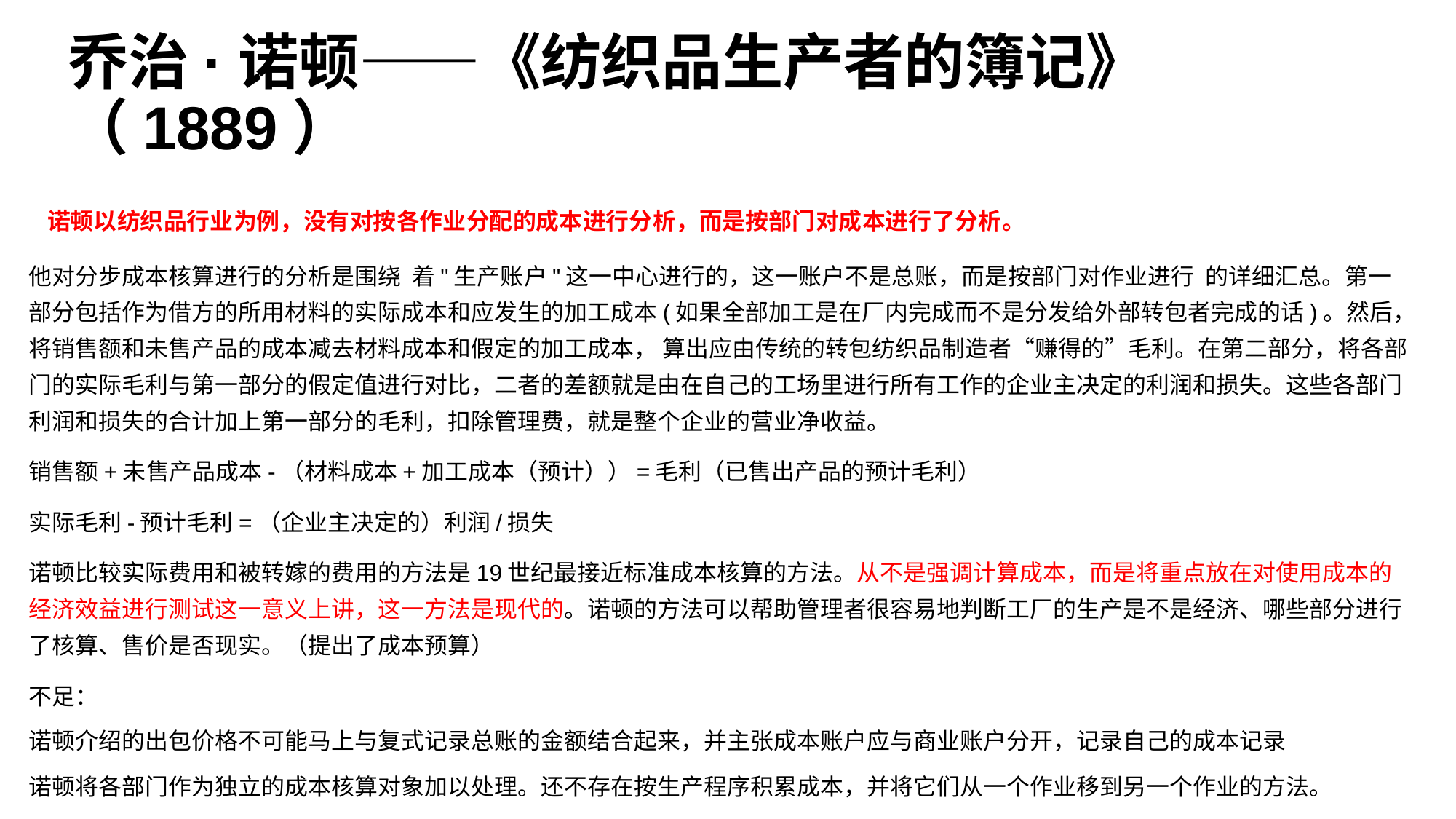

# 乔治·诺顿——《纺织品生产者的簿记》（1889）
 诺顿以纺织品行业为例，没有对按各作业分配的成本进行分析，而是按部门对成本进行了分析。
他对分步成本核算进行的分析是围绕  着"生产账户"这一中心进行的，这一账户不是总账，而是按部门对作业进行  的详细汇总。第一部分包括作为借方的所用材料的实际成本和应发生的加工成本(如果全部加工是在厂内完成而不是分发给外部转包者完成的话)。然后，将销售额和未售产品的成本减去材料成本和假定的加工成本， 算出应由传统的转包纺织品制造者“赚得的”毛利。在第二部分，将各部门的实际毛利与第一部分的假定值进行对比，二者的差额就是由在自己的工场里进行所有工作的企业主决定的利润和损失。这些各部门利润和损失的合计加上第一部分的毛利，扣除管理费，就是整个企业的营业净收益。
销售额+未售产品成本-（材料成本+加工成本（预计））=毛利（已售出产品的预计毛利）
实际毛利-预计毛利=（企业主决定的）利润/损失
诺顿比较实际费用和被转嫁的费用的方法是19世纪最接近标准成本核算的方法。从不是强调计算成本，而是将重点放在对使用成本的经济效益进行测试这一意义上讲，这一方法是现代的。诺顿的方法可以帮助管理者很容易地判断工厂的生产是不是经济、哪些部分进行了核算、售价是否现实。（提出了成本预算）
不足：
诺顿介绍的出包价格不可能马上与复式记录总账的金额结合起来，并主张成本账户应与商业账户分开，记录自己的成本记录
诺顿将各部门作为独立的成本核算对象加以处理。还不存在按生产程序积累成本，并将它们从一个作业移到另一个作业的方法。